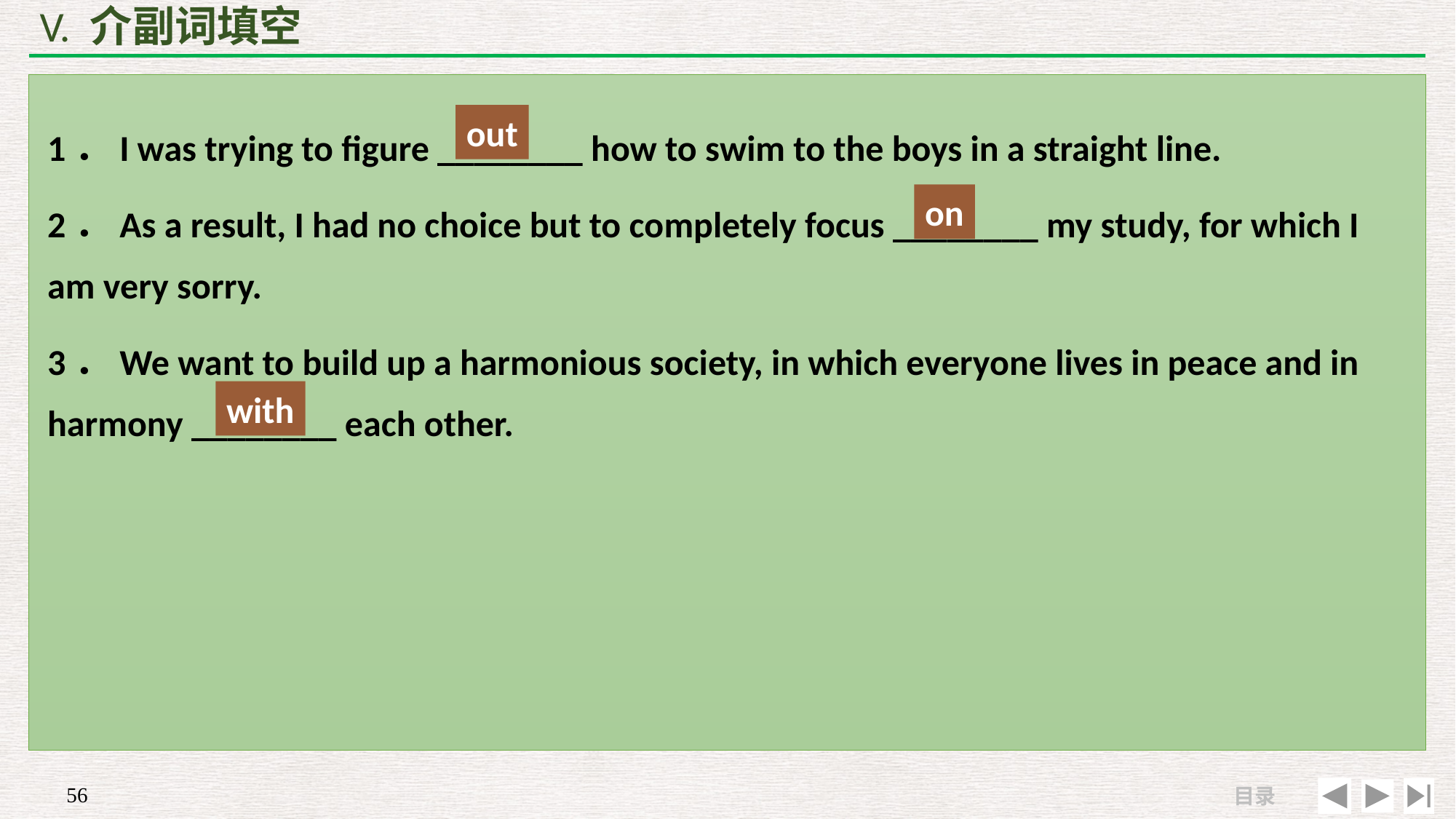

# V. 介副词填空

1．I was trying to figure ________ how to swim to the boys in a straight line.
2．As a result, I had no choice but to completely focus ________ my study, for which I am very sorry.
3．We want to build up a harmonious society, in which everyone lives in peace and in harmony ________ each other.
out
on
with